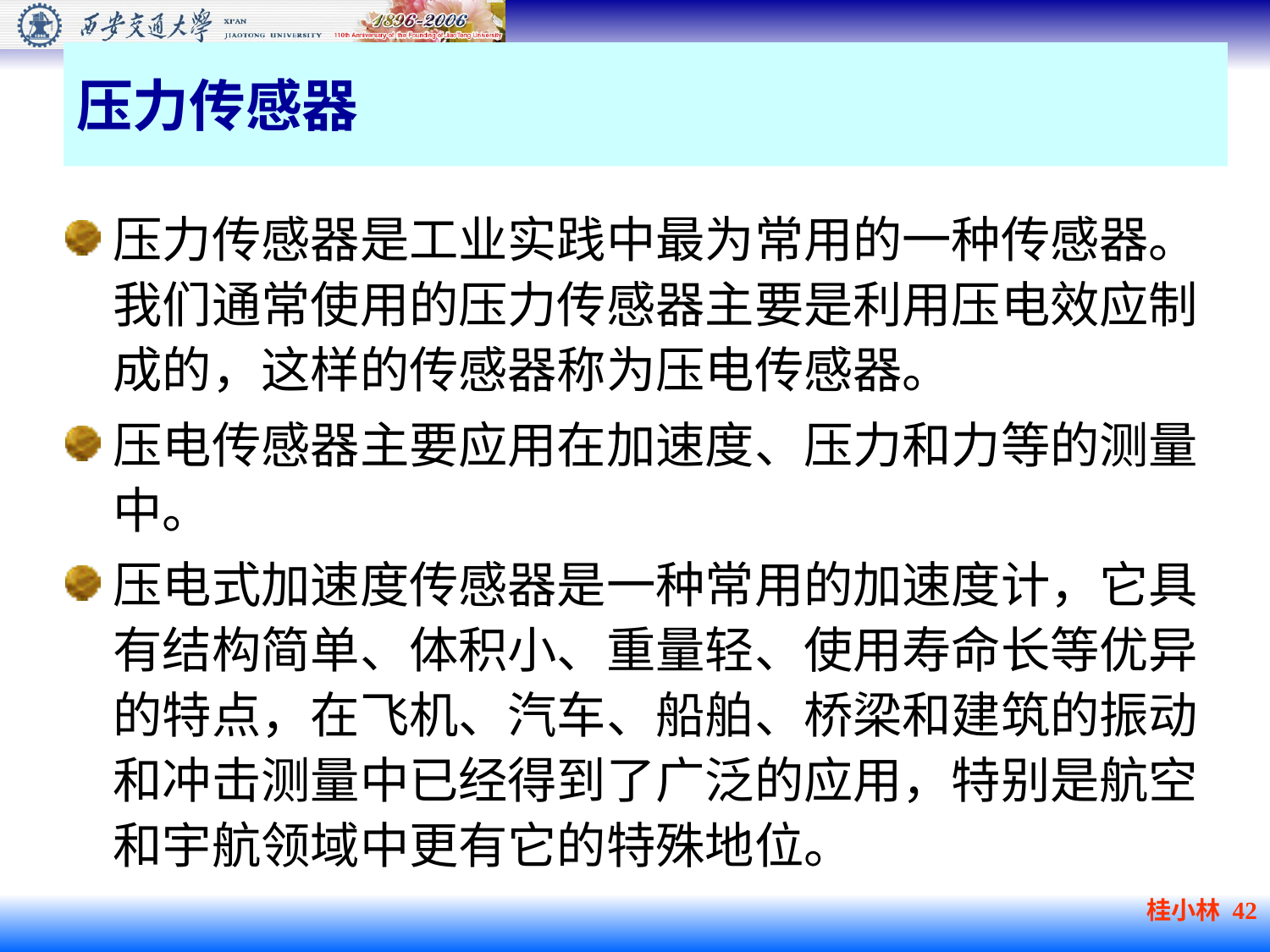

压力传感器
压力传感器是工业实践中最为常用的一种传感器。我们通常使用的压力传感器主要是利用压电效应制成的，这样的传感器称为压电传感器。
压电传感器主要应用在加速度、压力和力等的测量中。
压电式加速度传感器是一种常用的加速度计，它具有结构简单、体积小、重量轻、使用寿命长等优异的特点，在飞机、汽车、船舶、桥梁和建筑的振动和冲击测量中已经得到了广泛的应用，特别是航空和宇航领域中更有它的特殊地位。
桂小林 42